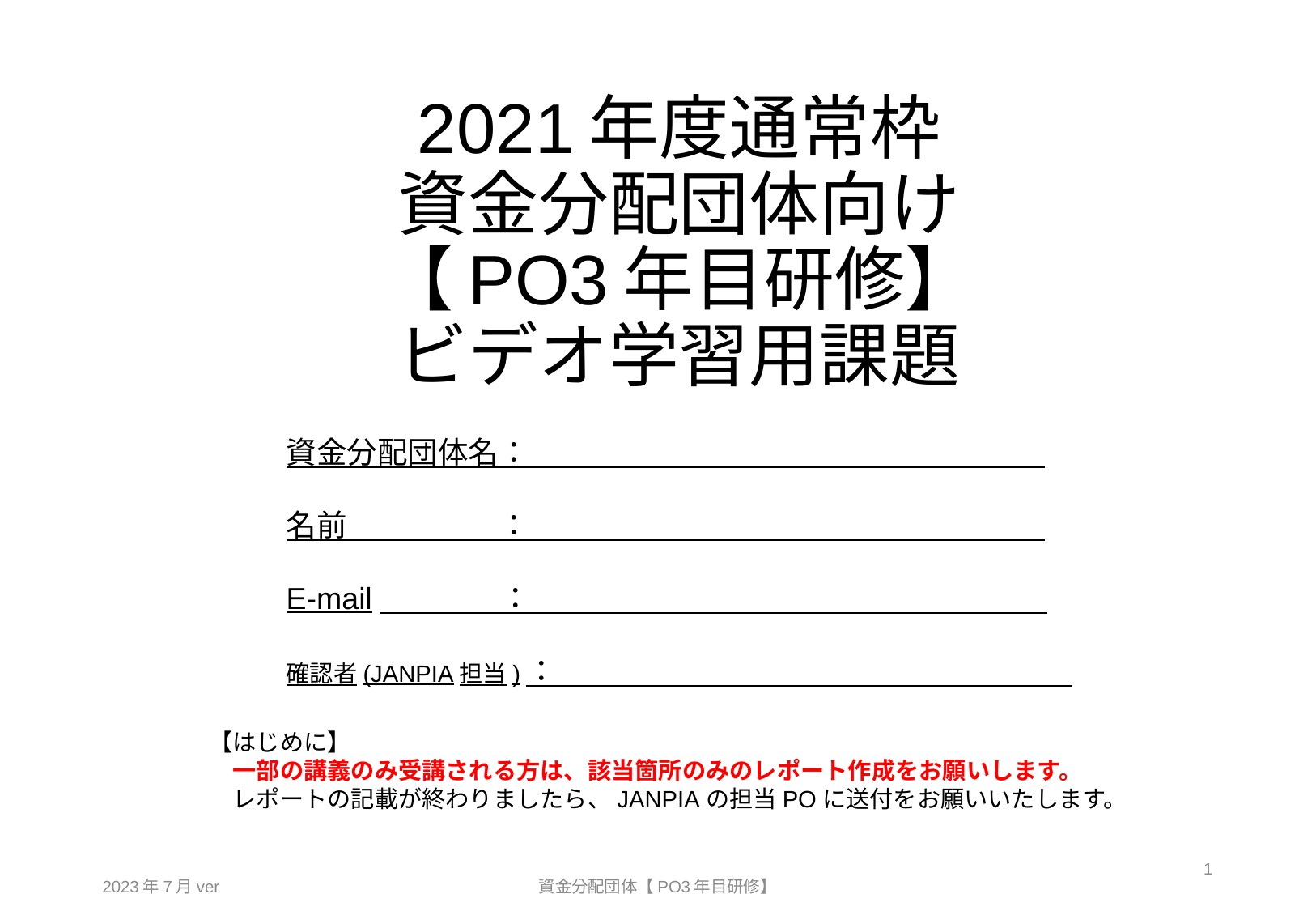

# 2021年度通常枠 資金分配団体向け 【PO3年目研修】 ビデオ学習用課題
資金分配団体名：

名前　　　　　：

E-mail　　　　：

確認者(JANPIA担当)：

【はじめに】
　一部の講義のみ受講される方は、該当箇所のみのレポート作成をお願いします。
　レポートの記載が終わりましたら、JANPIAの担当POに送付をお願いいたします。
1
資金分配団体【PO3年目研修】
2023年7月ver